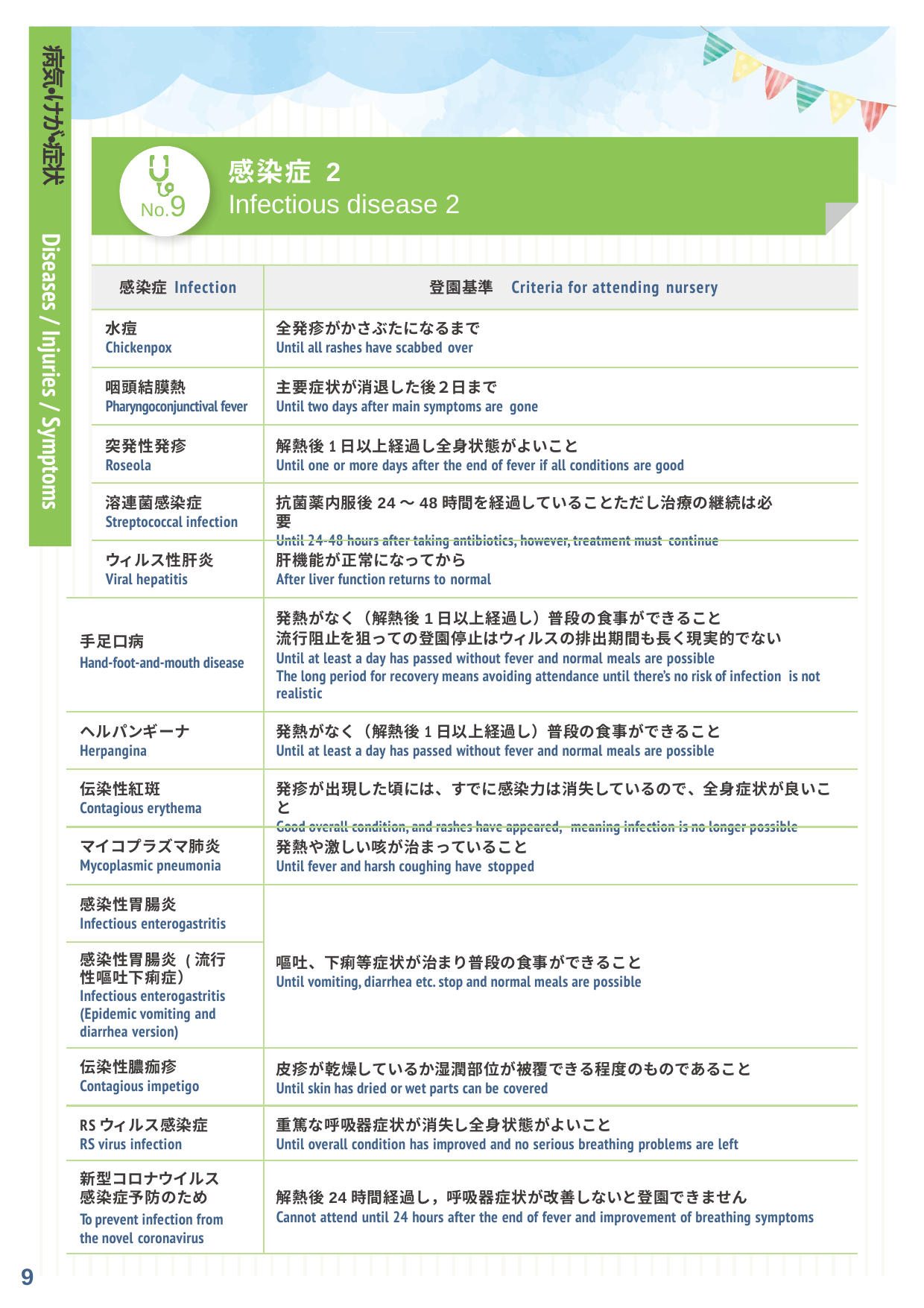

病気・けが・症状
感染症 2

No.9
Infectious disease 2
Diseases / Injuries / Symptoms
感染症 Infection
登園基準	Criteria for attending nursery
水痘
Chickenpox
全発疹がかさぶたになるまで
Until all rashes have scabbed over
咽頭結膜熱
Pharyngoconjunctival fever
主要症状が消退した後２日まで
Until two days after main symptoms are gone
突発性発疹
Roseola
解熱後1日以上経過し全身状態がよいこと
Until one or more days after the end of fever if all conditions are good
溶連菌感染症
Streptococcal infection
抗菌薬内服後24～48時間を経過していることただし治療の継続は必要
Until 24-48 hours after taking antibiotics, however, treatment must continue
ウィルス性肝炎
Viral hepatitis
肝機能が正常になってから
After liver function returns to normal
発熱がなく（解熱後1日以上経過し）普段の食事ができること
流行阻止を狙っての登園停止はウィルスの排出期間も長く現実的でない
Until at least a day has passed without fever and normal meals are possible
The long period for recovery means avoiding attendance until there’s no risk of infection  is not realistic
手足口病
Hand-foot-and-mouth disease
ヘルパンギーナ
Herpangina
発熱がなく（解熱後1日以上経過し）普段の食事ができること
Until at least a day has passed without fever and normal meals are possible
伝染性紅斑
Contagious erythema
発疹が出現した頃には、すでに感染力は消失しているので、全身症状が良いこと
Good overall condition, and rashes have appeared,  meaning infection is no longer possible
マイコプラズマ肺炎
Mycoplasmic pneumonia
発熱や激しい咳が治まっていること
Until fever and harsh coughing have stopped
感染性胃腸炎
Infectious enterogastritis
感染性胃腸炎 (流行性嘔吐下痢症）  Infectious enterogastritis  (Epidemic vomiting and
diarrhea version)
嘔吐、下痢等症状が治まり普段の食事ができること
Until vomiting, diarrhea etc. stop and normal meals are possible
伝染性膿痂疹
Contagious impetigo
皮疹が乾燥しているか湿潤部位が被覆できる程度のものであること
Until skin has dried or wet parts can be covered
RSウィルス感染症
RS virus infection
重篤な呼吸器症状が消失し全身状態がよいこと
Until overall condition has improved and no serious breathing problems are left
新型コロナウイルス 感染症予防のため
To prevent infection from  the novel coronavirus
解熱後24時間経過し，呼吸器症状が改善しないと登園できません
Cannot attend until 24 hours after the end of fever and improvement of breathing symptoms

9